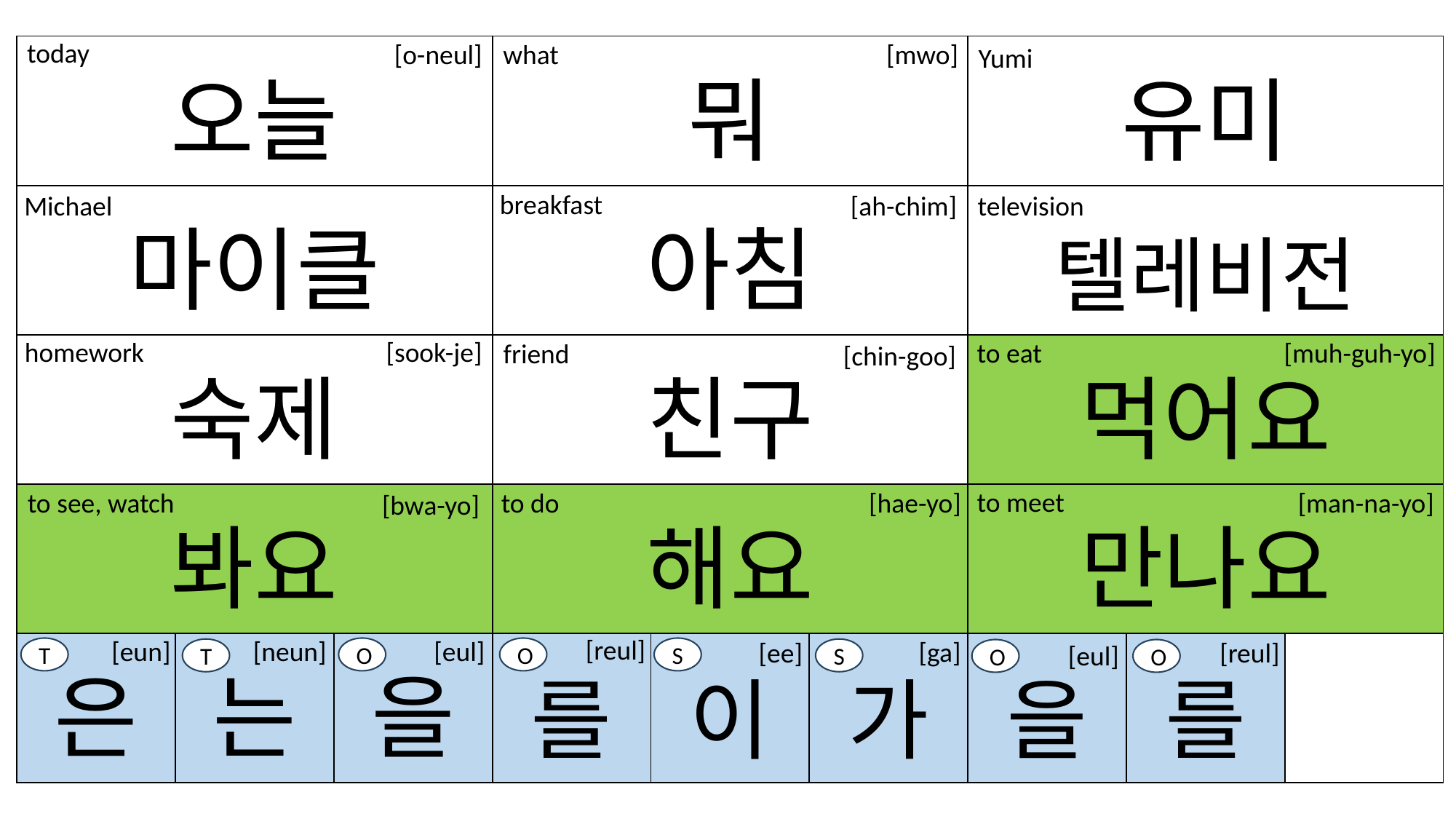

today
[o-neul]
what
[mwo]
Yumi
| 오늘 |  |  | 뭐 |  |  | 유미 |  |  |
| --- | --- | --- | --- | --- | --- | --- | --- | --- |
| 마이클 |  |  | 아침 |  |  | 텔레비전 |  |  |
| 숙제 |  |  | 친구 |  |  | 먹어요 |  |  |
| 봐요 |  |  | 해요 |  |  | 만나요 |  |  |
| 은 | 는 | 을 | 를 | 이 | 가 | 을 | 를 |  |
breakfast
Michael
[ah-chim]
television
[sook-je]
homework
[muh-guh-yo]
to eat
friend
[chin-goo]
to meet
to see, watch
to do
[man-na-yo]
[hae-yo]
[bwa-yo]
[reul]
[eun]
[neun]
[eul]
[ga]
[ee]
[reul]
[eul]
T
O
O
S
T
S
O
O